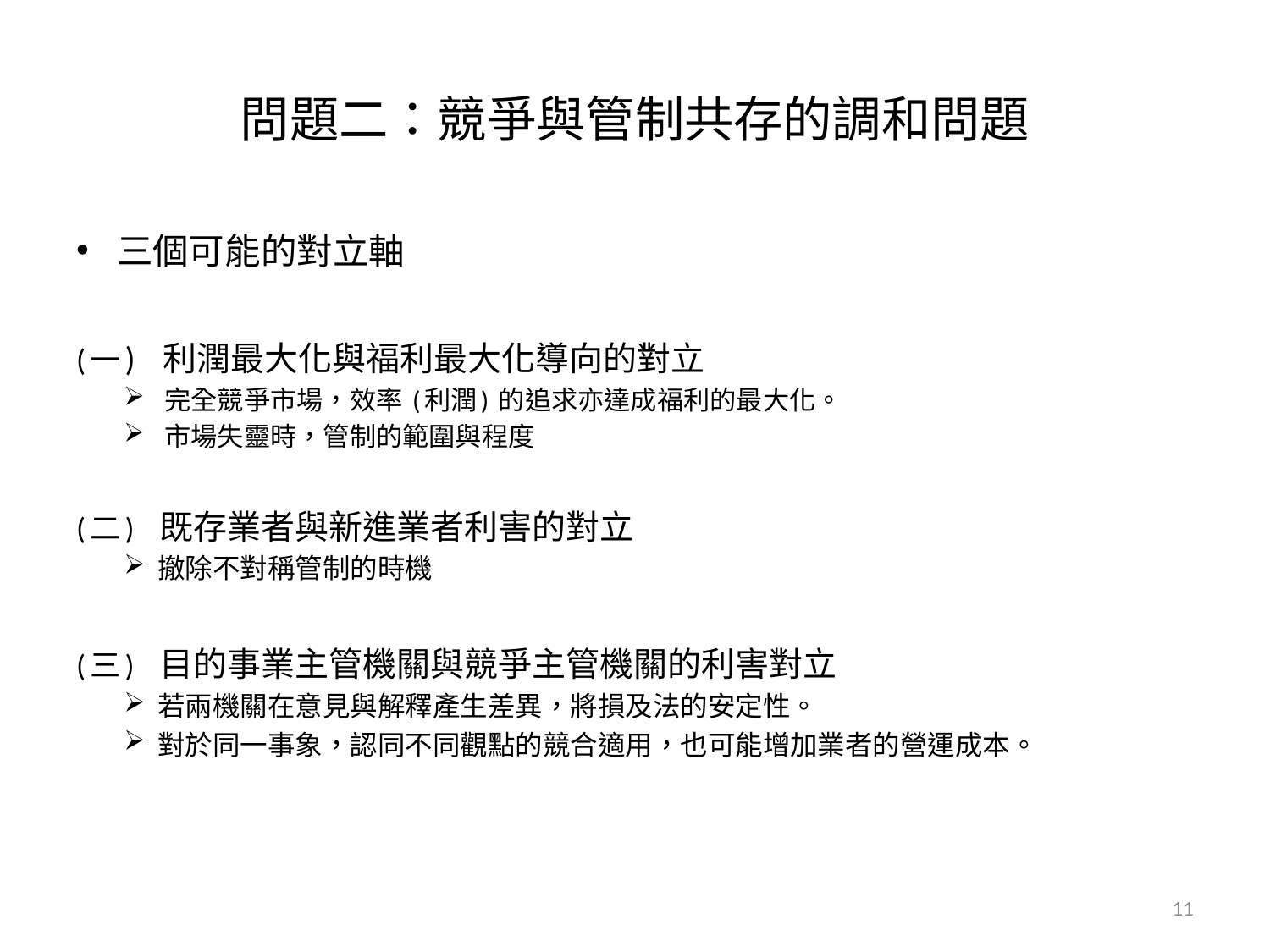

# 問題二：競爭與管制共存的調和問題
三個可能的對立軸

(一)   利潤最大化與福利最大化導向的對立
完全競爭市場，效率 (利潤) 的追求亦達成福利的最大化。
市場失靈時，管制的範圍與程度

(二)   既存業者與新進業者利害的對立
撤除不對稱管制的時機

(三)   目的事業主管機關與競爭主管機關的利害對立
若兩機關在意見與解釋產生差異，將損及法的安定性。
對於同一事象，認同不同觀點的競合適用，也可能增加業者的營運成本。

11